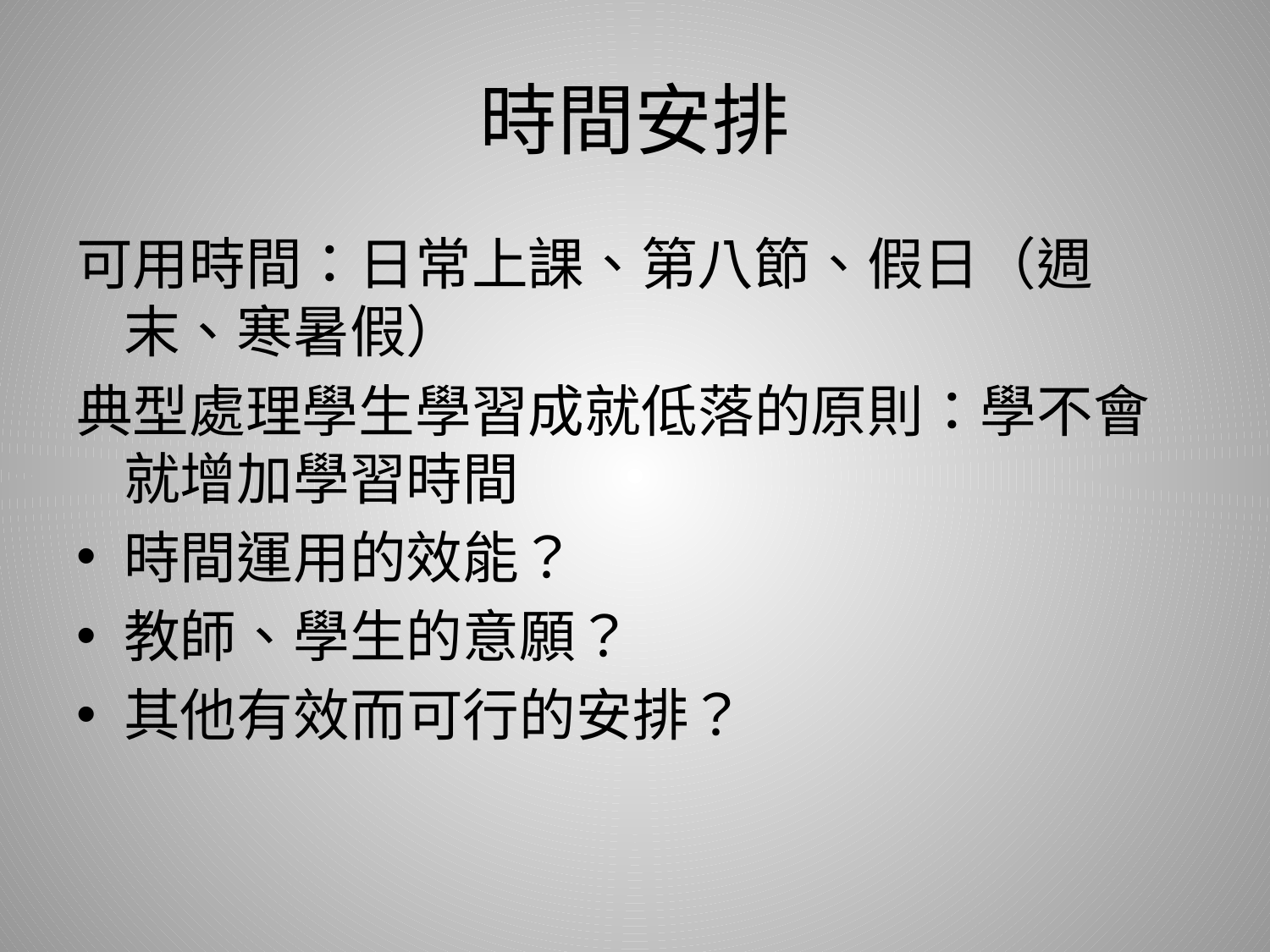

# 時間安排
可用時間：日常上課、第八節、假日（週末、寒暑假）
典型處理學生學習成就低落的原則：學不會就增加學習時間
時間運用的效能？
教師、學生的意願？
其他有效而可行的安排？